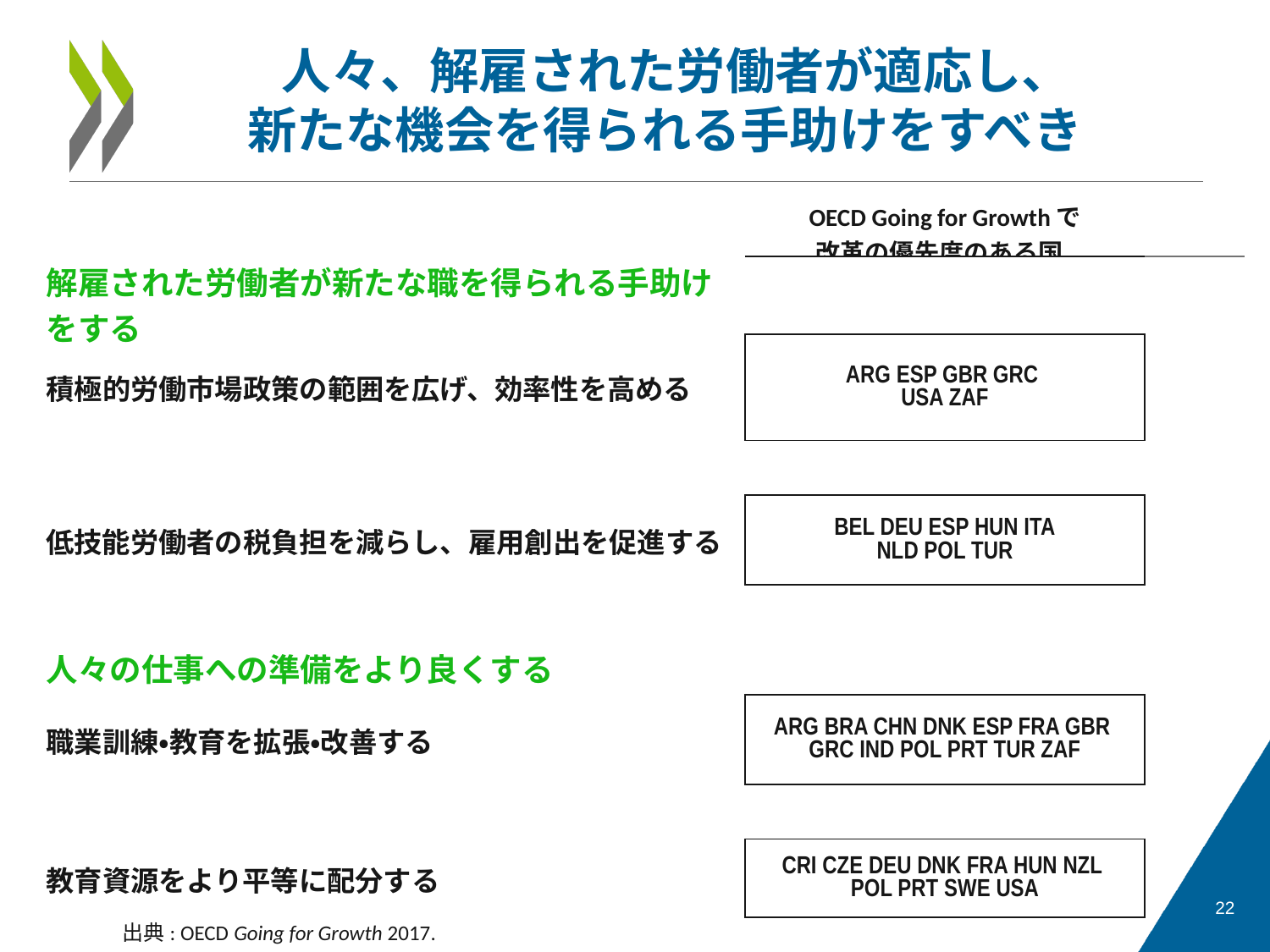

人々、解雇された労働者が適応し、
新たな機会を得られる手助けをすべき
|  |  |  |  |  |  |  | OECD Going for Growthで 改革の優先度のある国 |  |  |  |  |
| --- | --- | --- | --- | --- | --- | --- | --- | --- | --- | --- | --- |
| 解雇された労働者が新たな職を得られる手助けをする |  |  |  |  |  |  |  |  |  |  |  |
| 積極的労働市場政策の範囲を広げ、効率性を高める |  |  |  |  |  |  | ARG ESP GBR GRC USA ZAF |  |  |  |  |
|  |  |  |  |  |  |  |  |  |  |  |  |
| 低技能労働者の税負担を減らし、雇用創出を促進する |  |  |  |  |  |  | BEL DEU ESP HUN ITA NLD POL TUR |  |  |  |  |
|  |  |  |  |  |  |  |  |  |  |  |  |
| 人々の仕事への準備をより良くする |  |  |  |  |  |  |  |  |  |  |  |
| 職業訓練・教育を拡張・改善する |  |  |  |  |  |  | ARG BRA CHN DNK ESP FRA GBR GRC IND POL PRT TUR ZAF |  |  |  |  |
|  |  |  |  |  |  |  |  |  |  |  |  |
| 教育資源をより平等に配分する |  |  |  |  |  |  | CRI CZE DEU DNK FRA HUN NZL POL PRT SWE USA |  |  |  |  |

出典: OECD Going for Growth 2017.
22